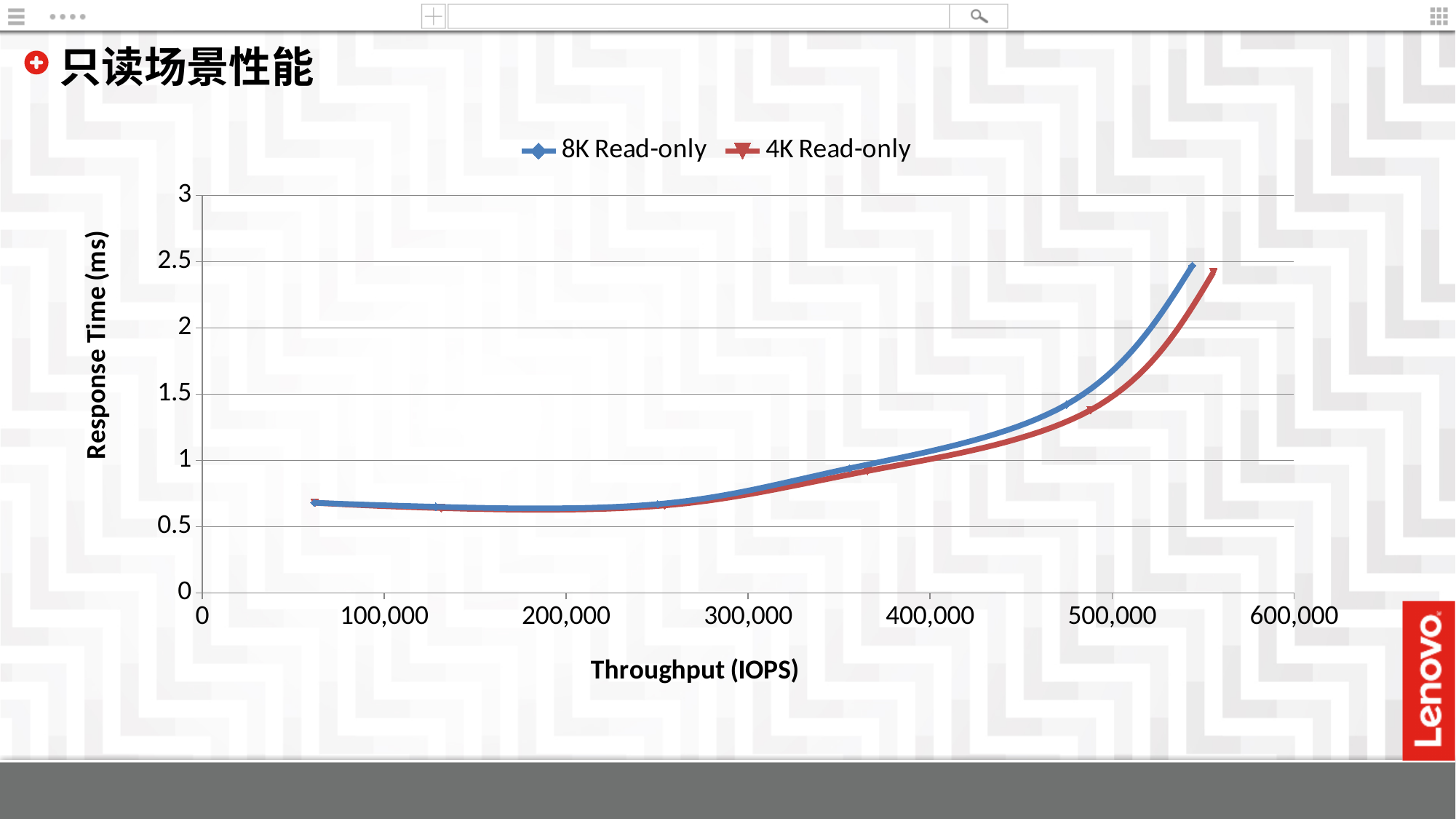

只读场景性能

### Chart

| Category | 8K Read-only | 4K Read-only |
|---|---|---|